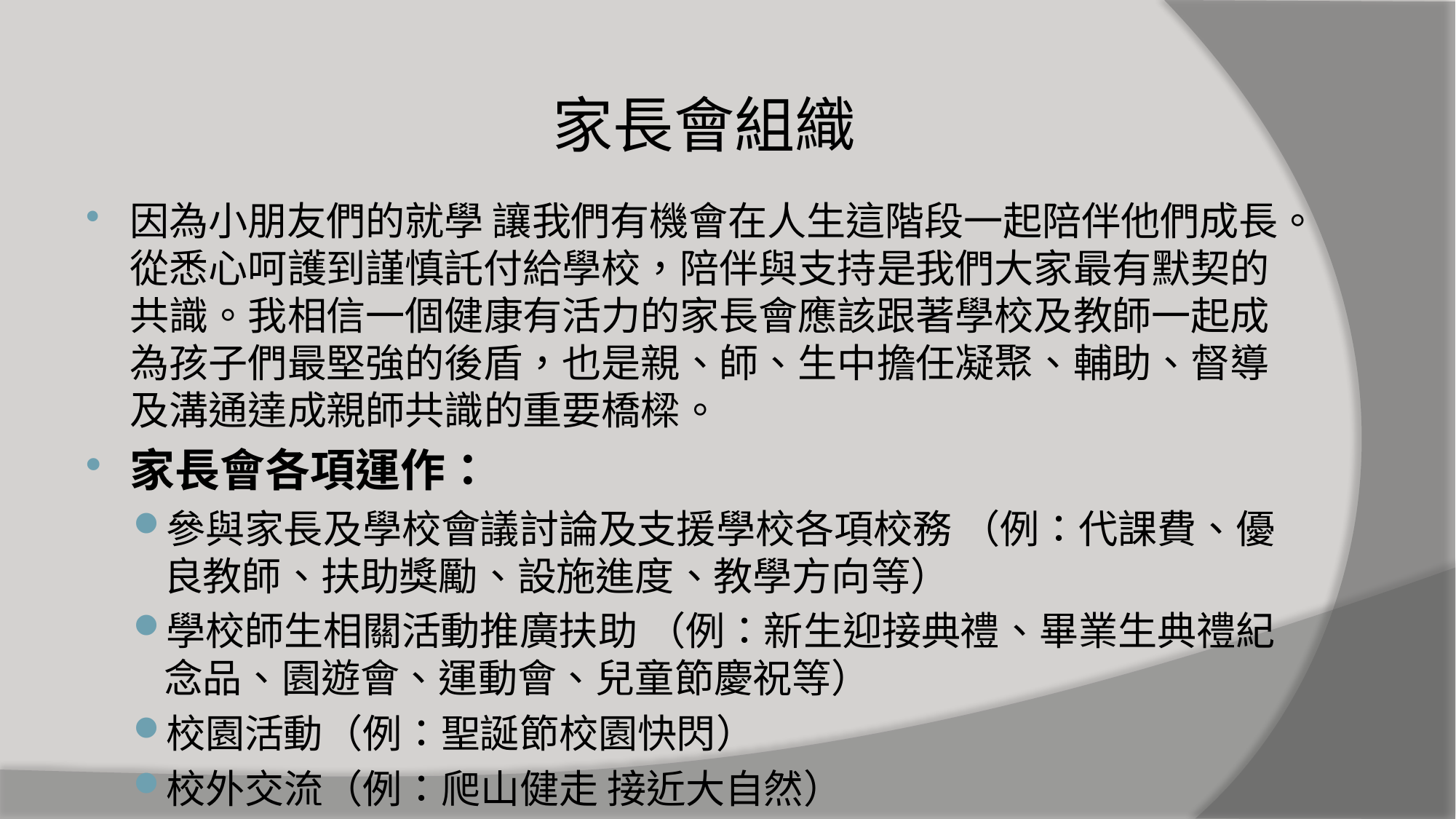

# 家長會組織
因為小朋友們的就學 讓我們有機會在人生這階段一起陪伴他們成長。從悉心呵護到謹慎託付給學校，陪伴與支持是我們大家最有默契的共識。我相信一個健康有活力的家長會應該跟著學校及教師一起成為孩子們最堅強的後盾，也是親、師、生中擔任凝聚、輔助、督導及溝通達成親師共識的重要橋樑。
家長會各項運作：
參與家長及學校會議討論及支援學校各項校務 （例：代課費、優良教師、扶助獎勵、設施進度、教學方向等）
學校師生相關活動推廣扶助 （例：新生迎接典禮、畢業生典禮紀念品、園遊會、運動會、兒童節慶祝等）
校園活動（例：聖誕節校園快閃）
校外交流（例：爬山健走 接近大自然）